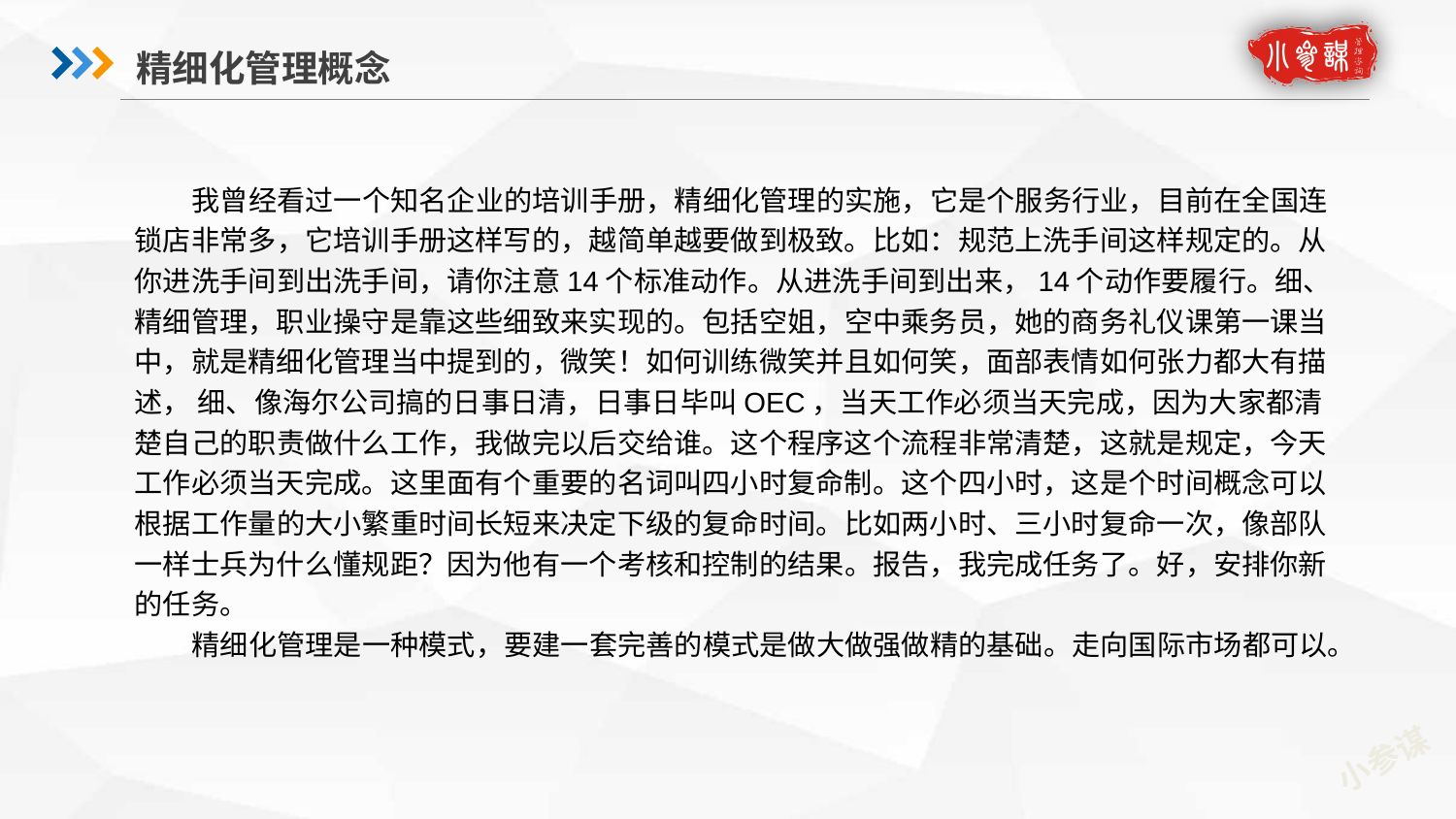

精细化管理概念
我曾经看过一个知名企业的培训手册，精细化管理的实施，它是个服务行业，目前在全国连锁店非常多，它培训手册这样写的，越简单越要做到极致。比如：规范上洗手间这样规定的。从你进洗手间到出洗手间，请你注意14个标准动作。从进洗手间到出来，14个动作要履行。细、精细管理，职业操守是靠这些细致来实现的。包括空姐，空中乘务员，她的商务礼仪课第一课当中，就是精细化管理当中提到的，微笑！如何训练微笑并且如何笑，面部表情如何张力都大有描述， 细、像海尔公司搞的日事日清，日事日毕叫OEC，当天工作必须当天完成，因为大家都清楚自己的职责做什么工作，我做完以后交给谁。这个程序这个流程非常清楚，这就是规定，今天工作必须当天完成。这里面有个重要的名词叫四小时复命制。这个四小时，这是个时间概念可以根据工作量的大小繁重时间长短来决定下级的复命时间。比如两小时、三小时复命一次，像部队一样士兵为什么懂规距？因为他有一个考核和控制的结果。报告，我完成任务了。好，安排你新的任务。
精细化管理是一种模式，要建一套完善的模式是做大做强做精的基础。走向国际市场都可以。